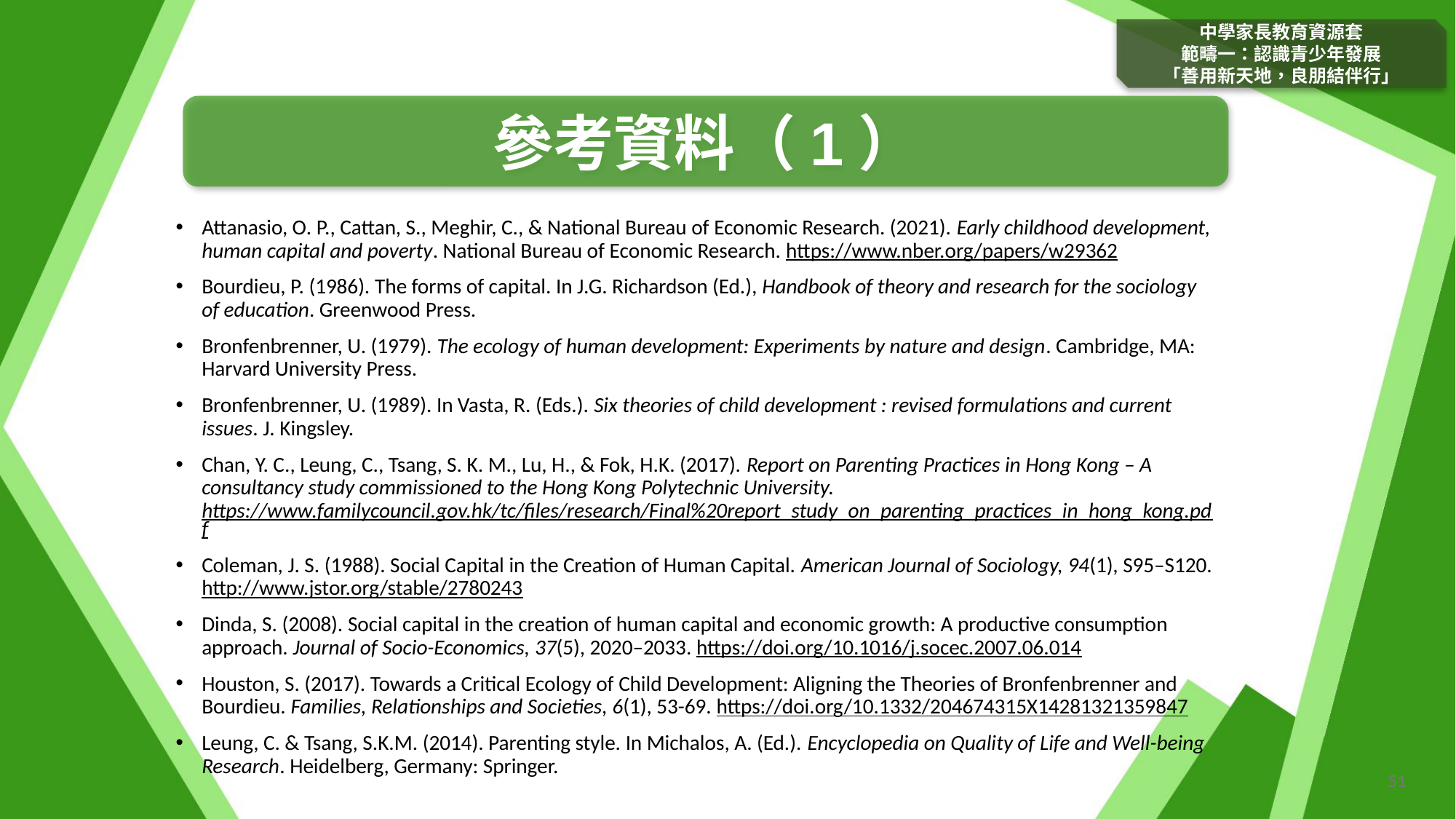

中學家長教育資源套
範疇一：認識青少年發展
「善用新天地，良朋結伴行」
參考資料（1）
Attanasio, O. P., Cattan, S., Meghir, C., & National Bureau of Economic Research. (2021). Early childhood development, human capital and poverty. National Bureau of Economic Research. https://www.nber.org/papers/w29362
Bourdieu, P. (1986). The forms of capital. In J.G. Richardson (Ed.), Handbook of theory and research for the sociology of education. Greenwood Press.
Bronfenbrenner, U. (1979). The ecology of human development: Experiments by nature and design. Cambridge, MA: Harvard University Press.
Bronfenbrenner, U. (1989). In Vasta, R. (Eds.). Six theories of child development : revised formulations and current issues. J. Kingsley.
Chan, Y. C., Leung, C., Tsang, S. K. M., Lu, H., & Fok, H.K. (2017). Report on Parenting Practices in Hong Kong – A consultancy study commissioned to the Hong Kong Polytechnic University. https://www.familycouncil.gov.hk/tc/files/research/Final%20report_study_on_parenting_practices_in_hong_kong.pdf
Coleman, J. S. (1988). Social Capital in the Creation of Human Capital. American Journal of Sociology, 94(1), S95–S120. http://www.jstor.org/stable/2780243
Dinda, S. (2008). Social capital in the creation of human capital and economic growth: A productive consumption approach. Journal of Socio-Economics, 37(5), 2020–2033. https://doi.org/10.1016/j.socec.2007.06.014
Houston, S. (2017). Towards a Critical Ecology of Child Development: Aligning the Theories of Bronfenbrenner and Bourdieu. Families, Relationships and Societies, 6(1), 53-69. https://doi.org/10.1332/204674315X14281321359847
Leung, C. & Tsang, S.K.M. (2014). Parenting style. In Michalos, A. (Ed.). Encyclopedia on Quality of Life and Well-being Research. Heidelberg, Germany: Springer.
51